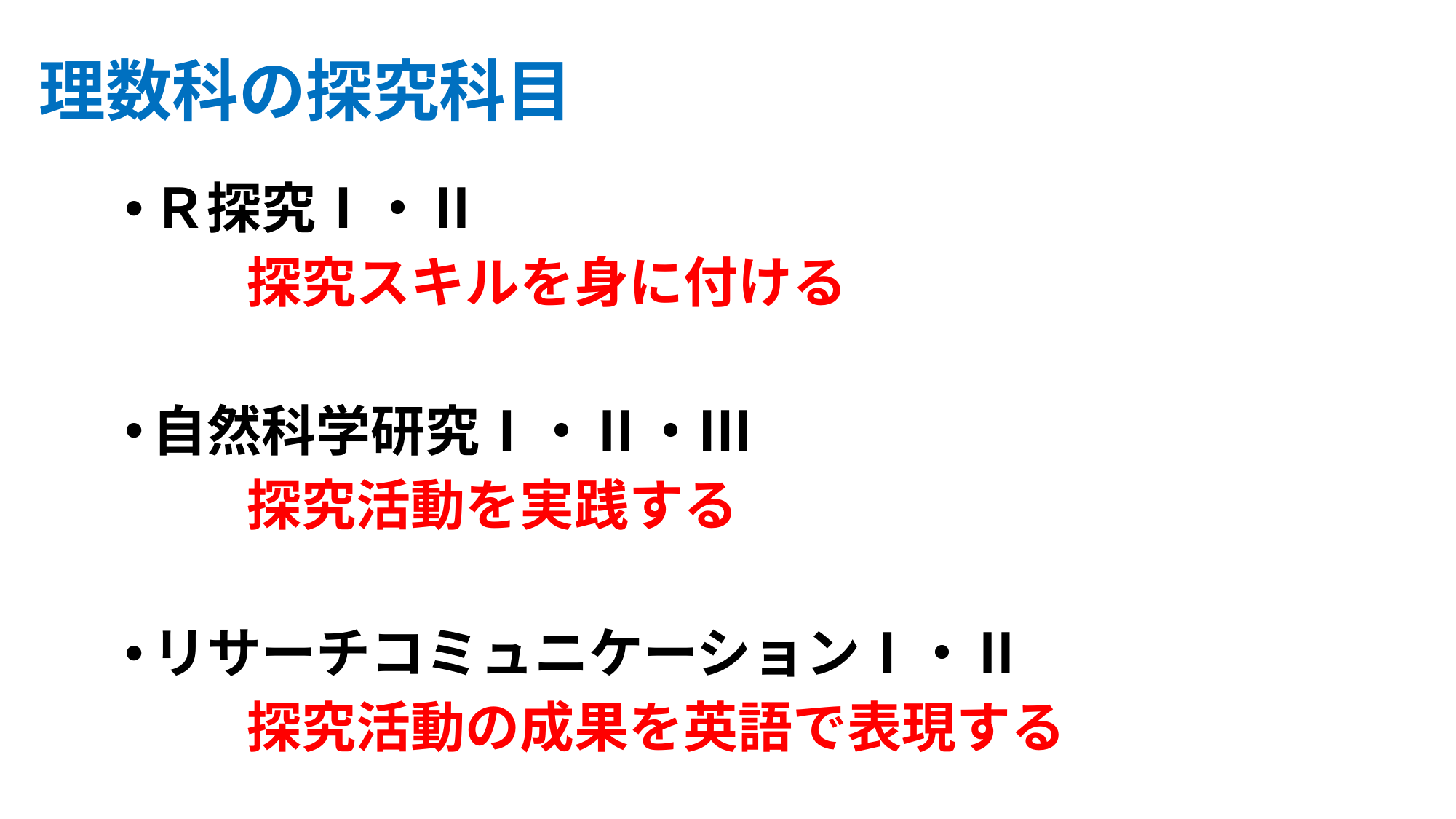

# 理数科の探究科目
Ｒ探究Ⅰ・Ⅱ
　　探究スキルを身に付ける

自然科学研究Ⅰ・Ⅱ・Ⅲ
　　探究活動を実践する

リサーチコミュニケーションⅠ・Ⅱ
　　探究活動の成果を英語で表現する